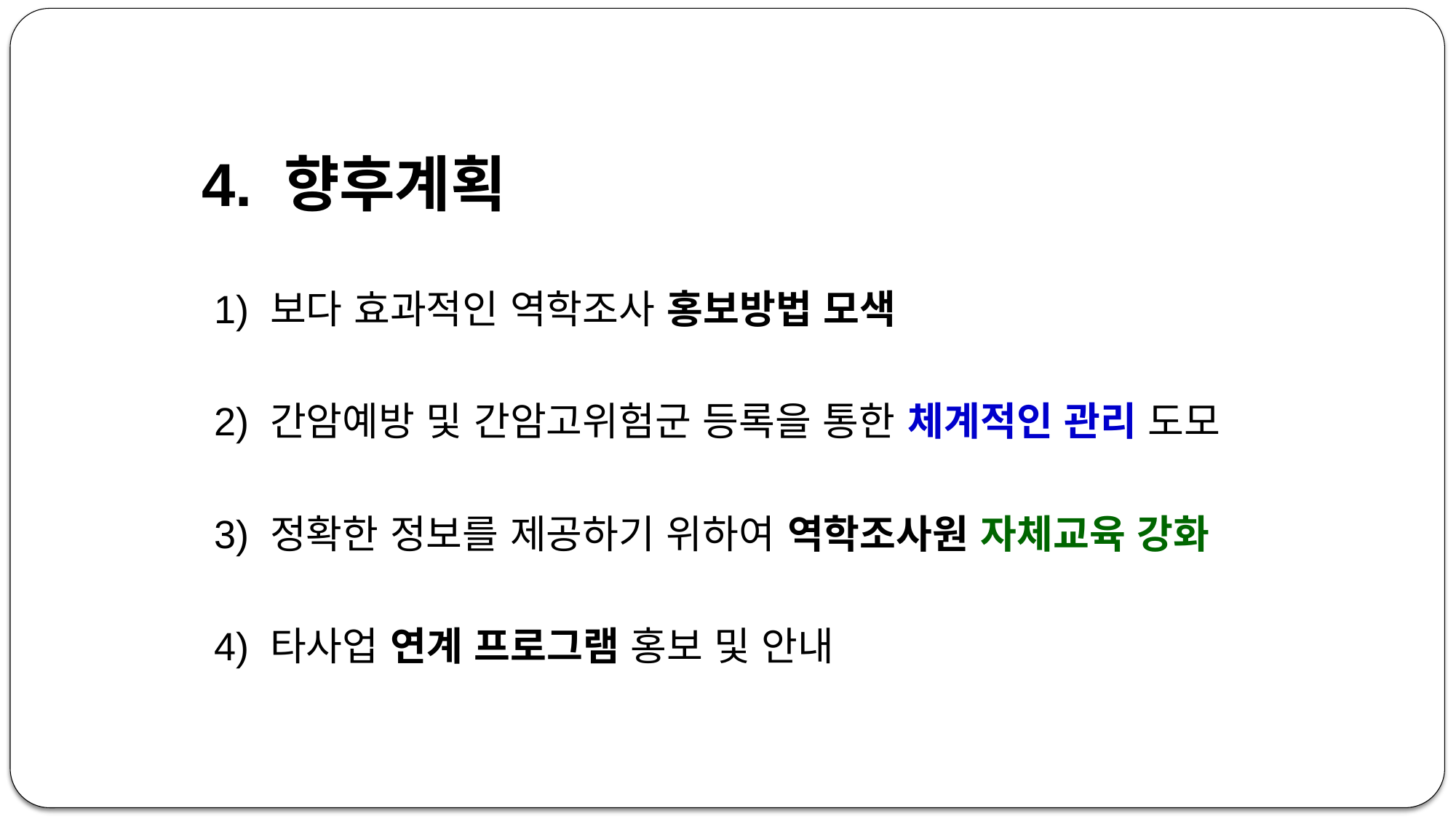

4. 향후계획

1) 보다 효과적인 역학조사 홍보방법 모색

2) 간암예방 및 간암고위험군 등록을 통한 체계적인 관리 도모

3) 정확한 정보를 제공하기 위하여 역학조사원 자체교육 강화

4) 타사업 연계 프로그램 홍보 및 안내